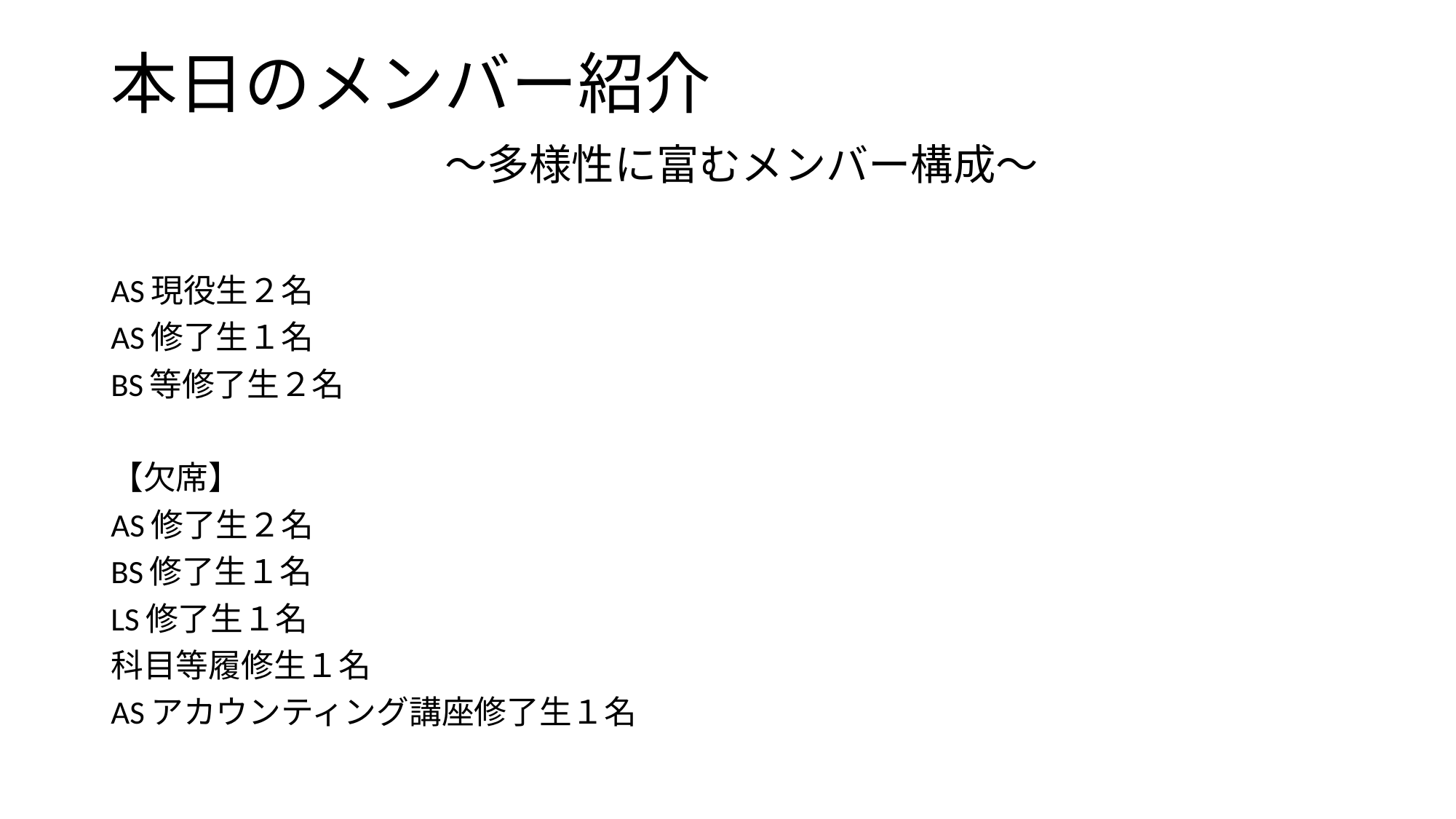

# 本日のメンバー紹介 　　　　　～多様性に富むメンバー構成～

AS現役生２名
AS修了生１名
BS等修了生２名

【欠席】
AS修了生２名
BS修了生１名
LS修了生１名
科目等履修生１名
ASアカウンティング講座修了生１名